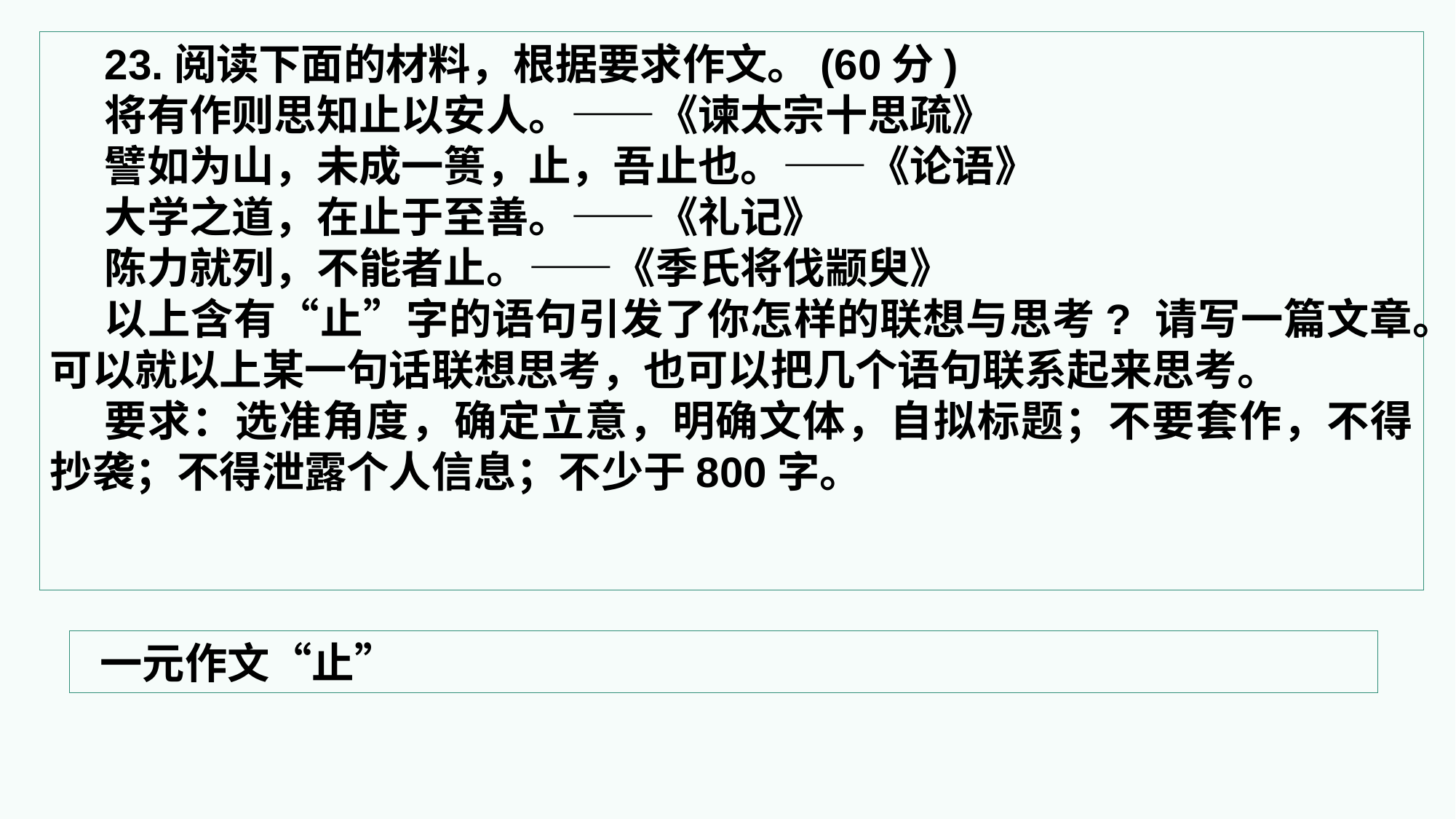

23.阅读下面的材料，根据要求作文。(60分)
将有作则思知止以安人。——《谏太宗十思疏》
譬如为山，未成一篑，止，吾止也。——《论语》
大学之道，在止于至善。——《礼记》
陈力就列，不能者止。——《季氏将伐颛臾》
以上含有“止”字的语句引发了你怎样的联想与思考? 请写一篇文章。可以就以上某一句话联想思考，也可以把几个语句联系起来思考。
要求：选准角度，确定立意，明确文体，自拟标题；不要套作，不得抄袭；不得泄露个人信息；不少于800字。

 一元作文“止”